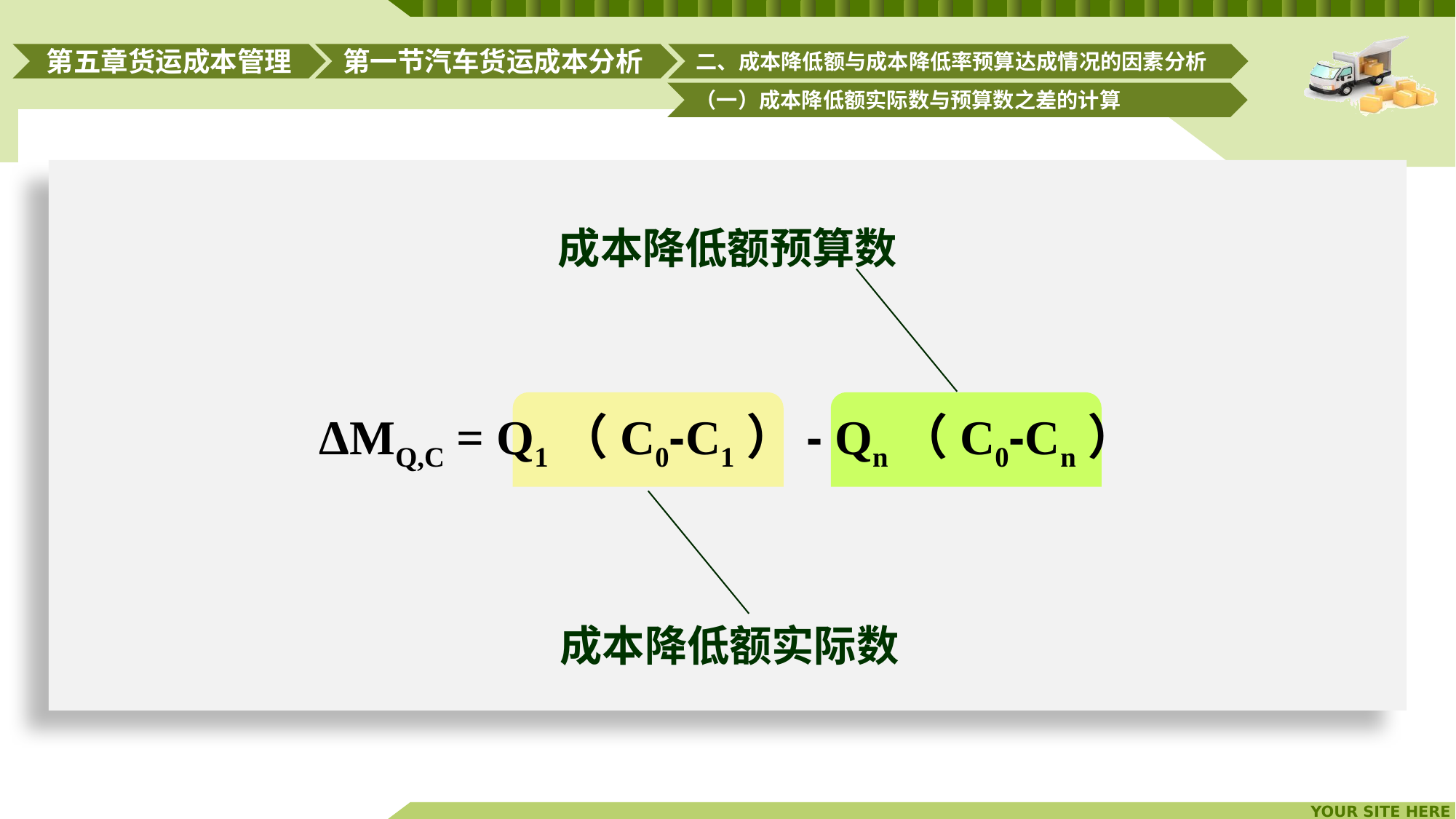

第一节汽车货运成本分析
二、成本降低额与成本降低率预算达成情况的因素分析
第五章货运成本管理
（一）成本降低额实际数与预算数之差的计算
成本降低额预算数

ΔMQ,C = Q1（C0-C1）- Qn（C0-Cn）

成本降低额实际数